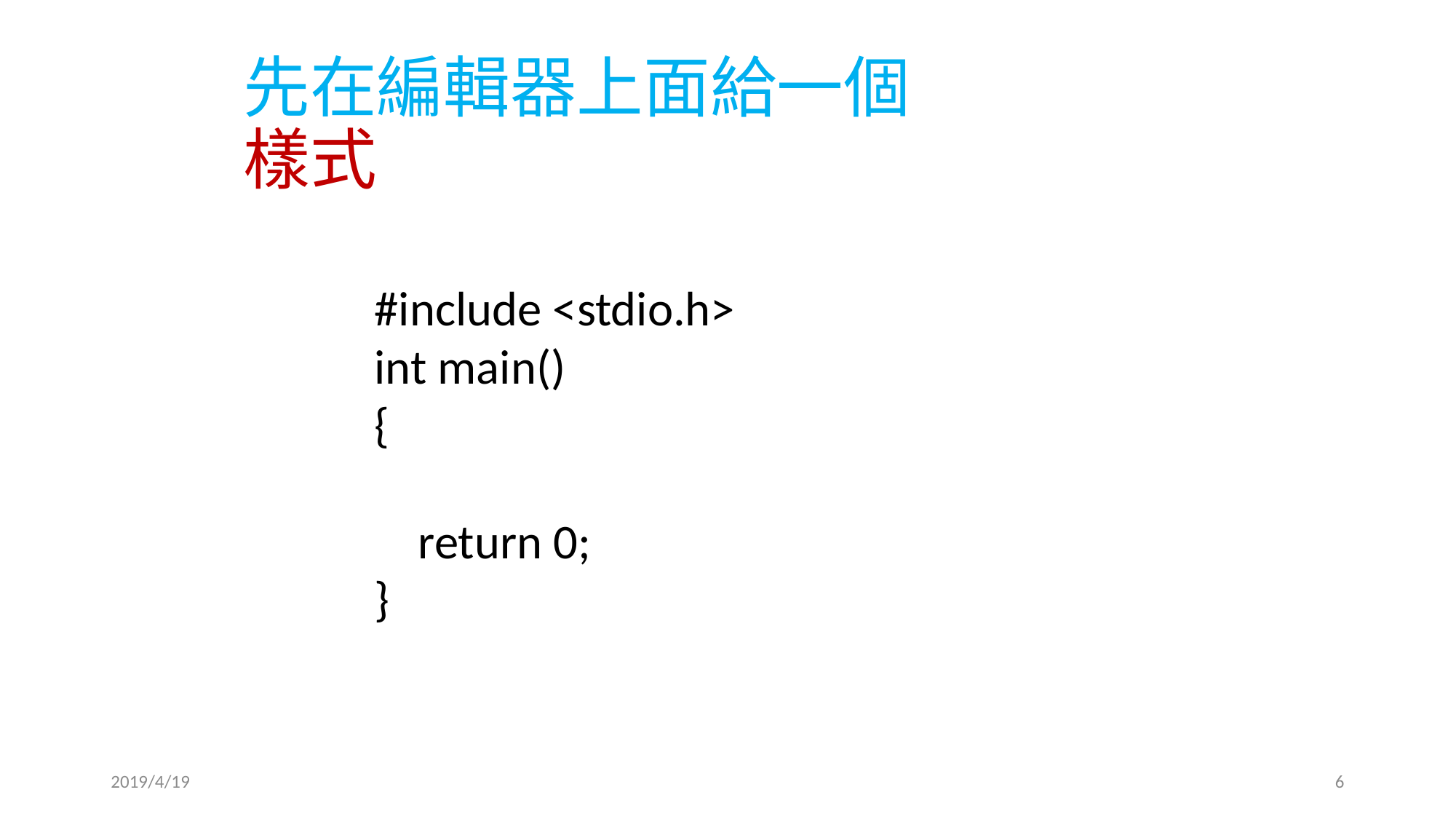

# 先在編輯器上面給一個樣式
#include <stdio.h>
int main()
{
    程式碼寫在這;
    return 0;
}
2019/4/19
6